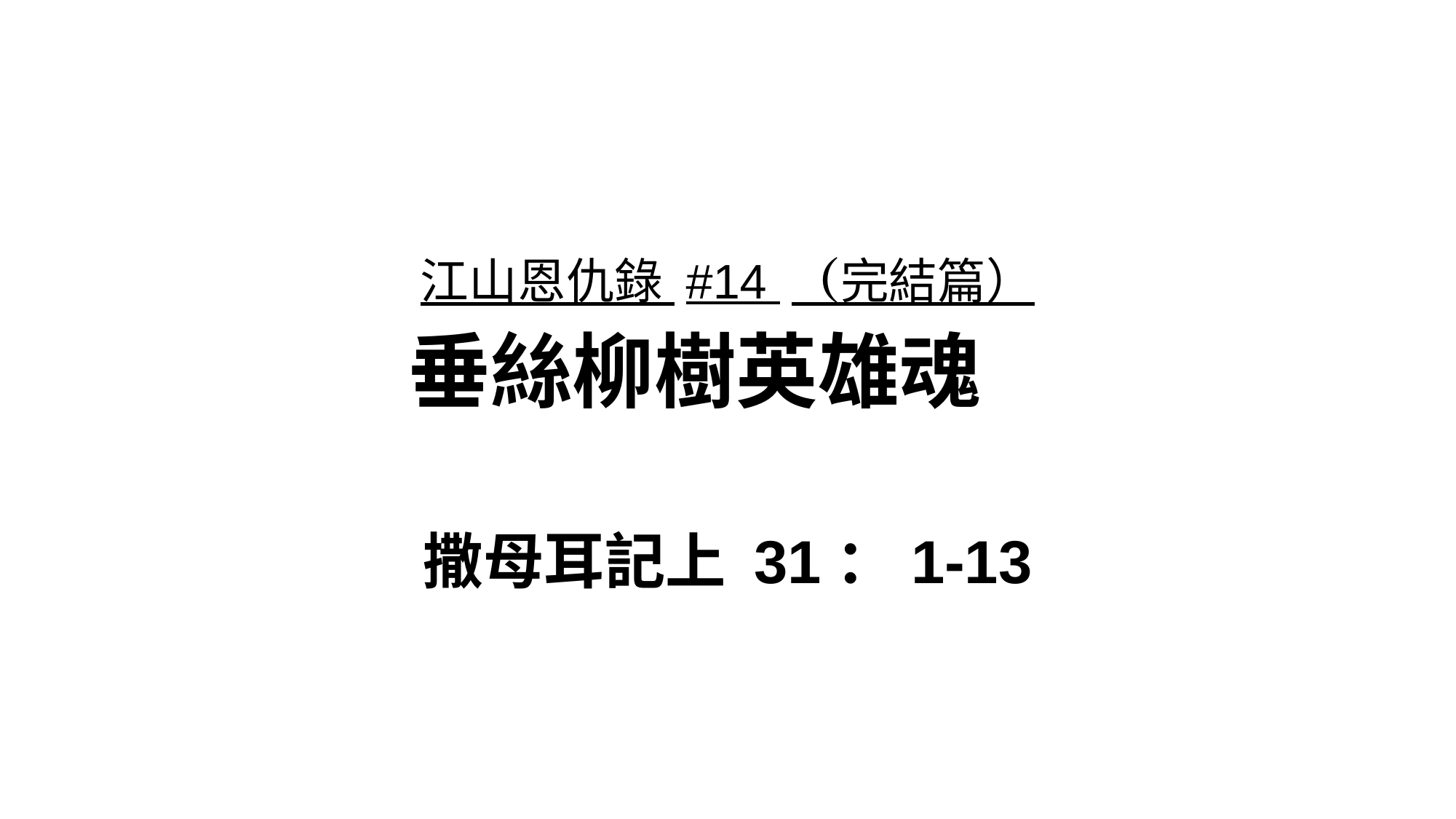

# 江山恩仇錄 #14 （完結篇） 垂絲柳樹英雄魂
撒母耳記上 31：1-13